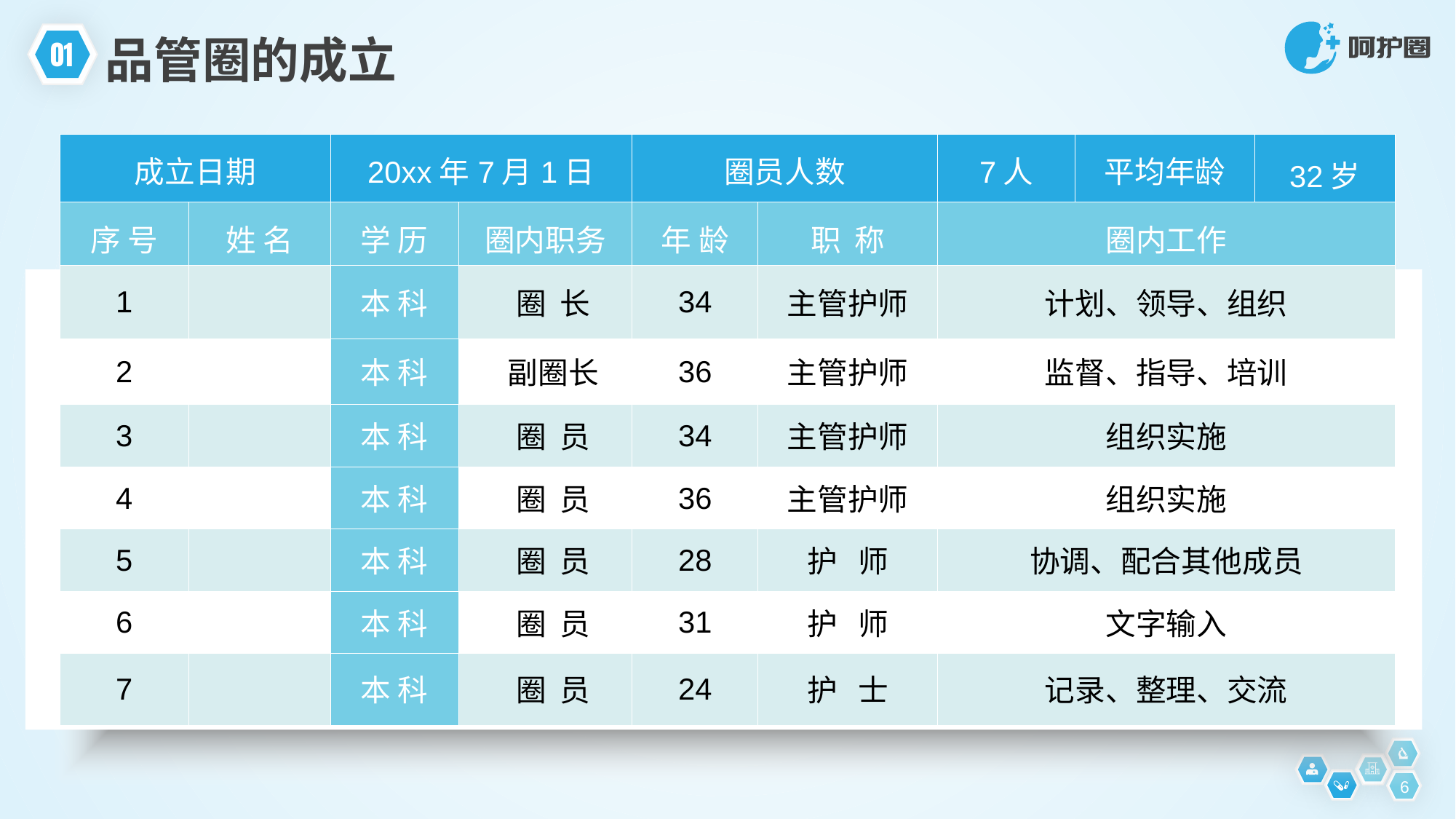

01
品管圈的成立
| 成立日期 |  | 20xx年7月1日 |  | 圈员人数 |  | 7人 | 平均年龄 | 32岁 |
| --- | --- | --- | --- | --- | --- | --- | --- | --- |
| 序 号 | 姓 名 | 学 历 | 圈内职务 | 年 龄 | 职 称 | 圈内工作 |  |  |
| 1 |  | 本 科 | 圈 长 | 34 | 主管护师 | 计划、领导、组织 |  |  |
| 2 |  | 本 科 | 副圈长 | 36 | 主管护师 | 监督、指导、培训 |  |  |
| 3 |  | 本 科 | 圈 员 | 34 | 主管护师 | 组织实施 |  |  |
| 4 |  | 本 科 | 圈 员 | 36 | 主管护师 | 组织实施 |  |  |
| 5 |  | 本 科 | 圈 员 | 28 | 护 师 | 协调、配合其他成员 |  |  |
| 6 |  | 本 科 | 圈 员 | 31 | 护 师 | 文字输入 |  |  |
| 7 |  | 本 科 | 圈 员 | 24 | 护 士 | 记录、整理、交流 |  |  |